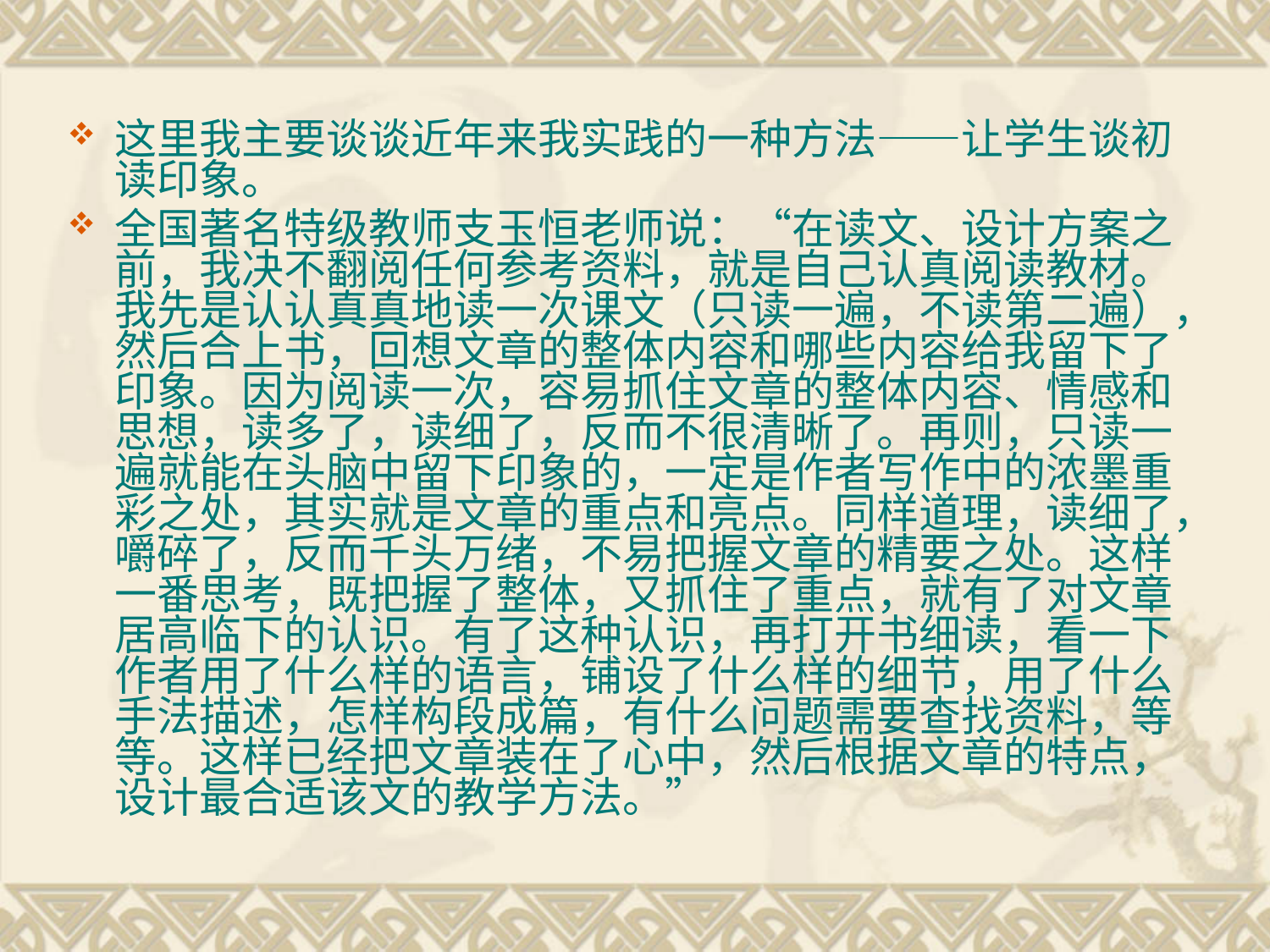

这里我主要谈谈近年来我实践的一种方法——让学生谈初读印象。
全国著名特级教师支玉恒老师说：“在读文、设计方案之前，我决不翻阅任何参考资料，就是自己认真阅读教材。我先是认认真真地读一次课文（只读一遍，不读第二遍），然后合上书，回想文章的整体内容和哪些内容给我留下了印象。因为阅读一次，容易抓住文章的整体内容、情感和思想，读多了，读细了，反而不很清晰了。再则，只读一遍就能在头脑中留下印象的，一定是作者写作中的浓墨重彩之处，其实就是文章的重点和亮点。同样道理，读细了，嚼碎了，反而千头万绪，不易把握文章的精要之处。这样一番思考，既把握了整体，又抓住了重点，就有了对文章居高临下的认识。有了这种认识，再打开书细读，看一下作者用了什么样的语言，铺设了什么样的细节，用了什么手法描述，怎样构段成篇，有什么问题需要查找资料，等等。这样已经把文章装在了心中，然后根据文章的特点，设计最合适该文的教学方法。”